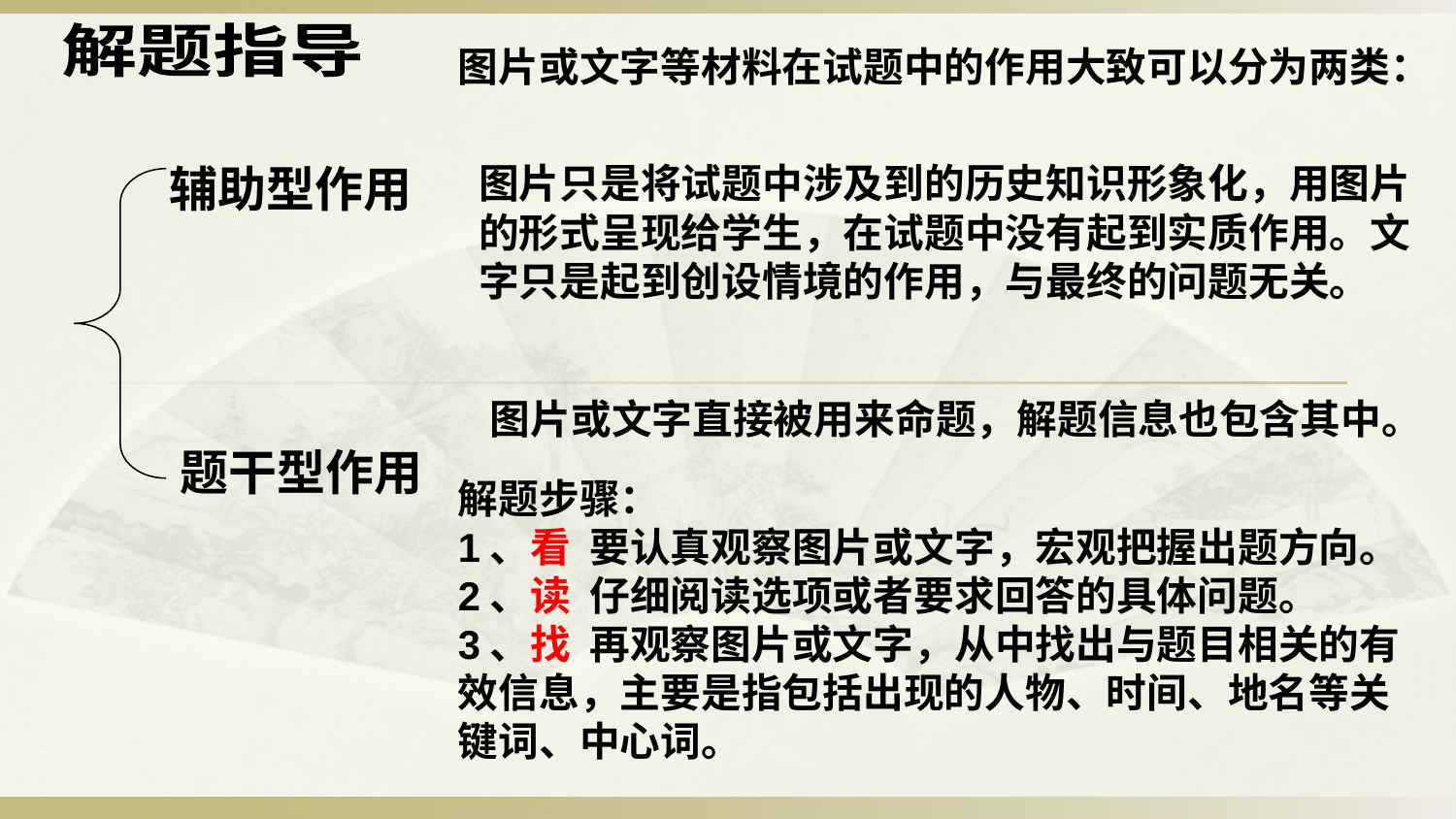

解题指导
图片或文字等材料在试题中的作用大致可以分为两类：

辅助型作用
图片只是将试题中涉及到的历史知识形象化，用图片的形式呈现给学生，在试题中没有起到实质作用。文字只是起到创设情境的作用，与最终的问题无关。

图片或文字直接被用来命题，解题信息也包含其中。
题干型作用
解题步骤：
1、看  要认真观察图片或文字，宏观把握出题方向。
2、读  仔细阅读选项或者要求回答的具体问题。
3、找  再观察图片或文字，从中找出与题目相关的有效信息，主要是指包括出现的人物、时间、地名等关键词、中心词。